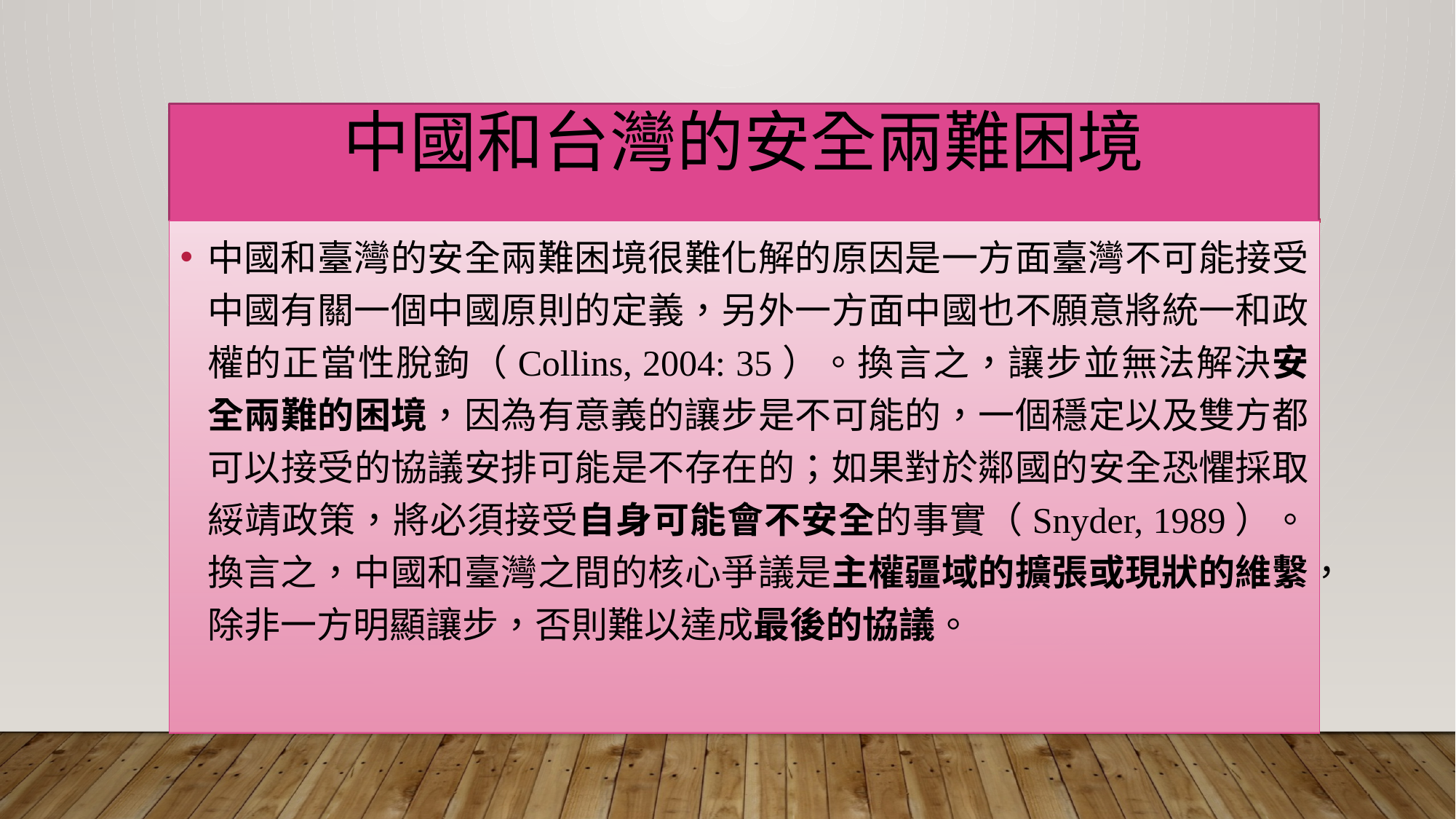

# 中國和台灣的安全兩難困境
中國和臺灣的安全兩難困境很難化解的原因是一方面臺灣不可能接受中國有關一個中國原則的定義，另外一方面中國也不願意將統一和政權的正當性脫鉤（Collins, 2004: 35）。換言之，讓步並無法解決安全兩難的困境，因為有意義的讓步是不可能的，一個穩定以及雙方都可以接受的協議安排可能是不存在的；如果對於鄰國的安全恐懼採取綏靖政策，將必須接受自身可能會不安全的事實（Snyder, 1989）。換言之，中國和臺灣之間的核心爭議是主權疆域的擴張或現狀的維繫，除非一方明顯讓步，否則難以達成最後的協議。